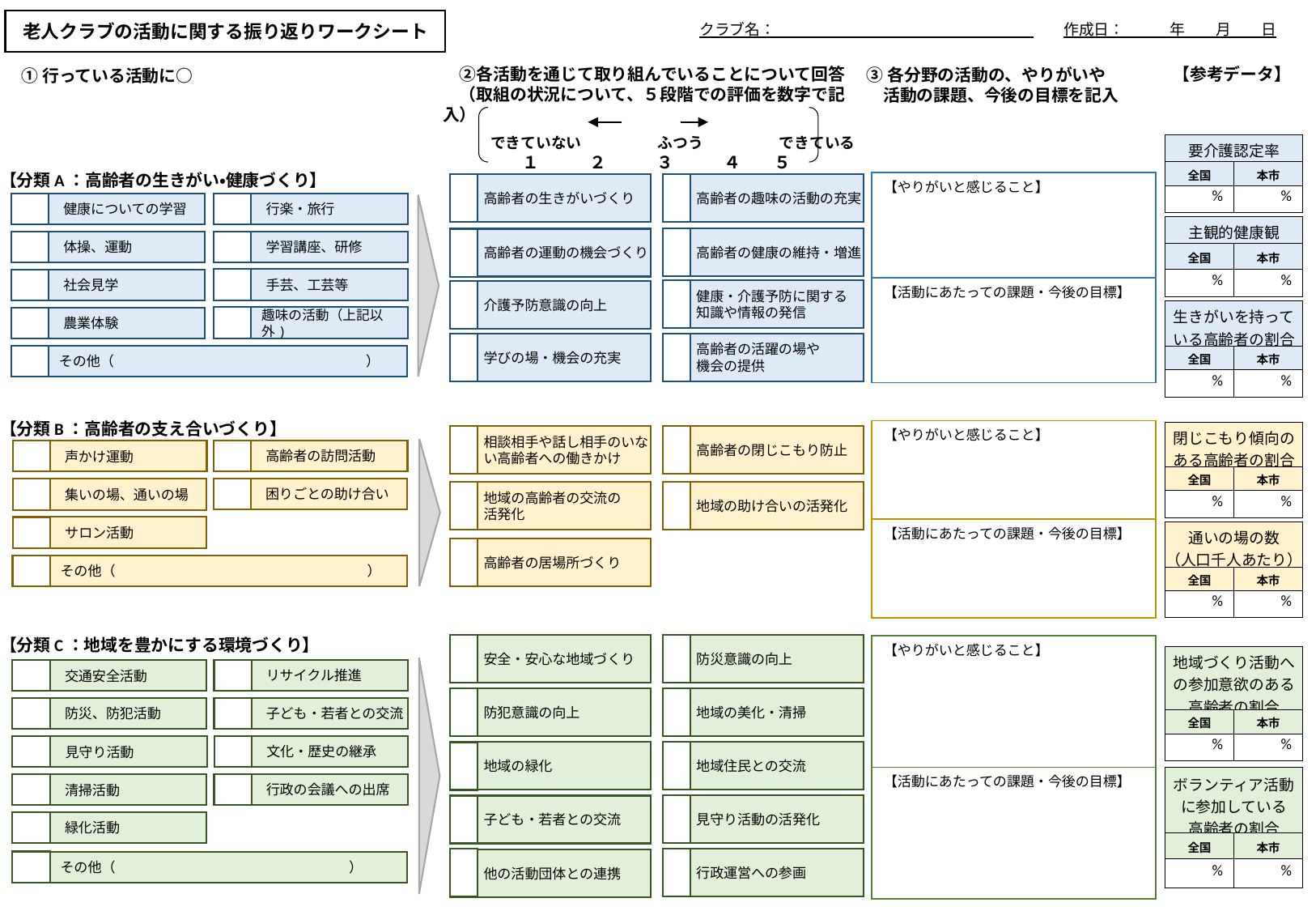

クラブ名：　　　　　　　　　　　　　　　　　　　作成日：　　　年　　月　　日
老人クラブの活動に関する振り返りワークシート
　②各活動を通じて取り組んでいることについて回答
　（取組の状況について、５段階での評価を数字で記入）
　　     できていない　　　　　ふつう　　　　　できている
１　　　２　　　３　　　４　　５

【参考データ】
③各分野の活動の、やりがいや
　活動の課題、今後の目標を記入
①行っている活動に○
| 要介護認定率 |  |
| --- | --- |
| 全国 | 本市 |
| % | % |
【分類A：高齢者の生きがい・健康づくり】
【やりがいと感じること】
高齢者の趣味の活動の充実

高齢者の生きがいづくり

健康についての学習

行楽・旅行
| 主観的健康観 |  |
| --- | --- |
| 全国 | 本市 |
| % | % |
高齢者の健康の維持・増進

高齢者の運動の機会づくり

体操、運動

学習講座、研修

手芸、工芸等
社会見学

【活動にあたっての課題・今後の目標】
健康・介護予防に関する
知識や情報の発信

介護予防意識の向上
| 生きがいを持っている高齢者の割合 |  |
| --- | --- |
| 全国 | 本市 |
| % | % |

趣味の活動（上記以外)

農業体験
高齢者の活躍の場や
機会の提供

学びの場・機会の充実

その他（　　　　　　　　　　　　　　　      　　）

【分類B：高齢者の支え合いづくり】
【やりがいと感じること】
| 閉じこもり傾向のある高齢者の割合 |  |
| --- | --- |
| 全国 | 本市 |
| % | % |
相談相手や話し相手のいない高齢者への働きかけ

高齢者の閉じこもり防止

高齢者の訪問活動

声かけ運動

困りごとの助け合い

集いの場、通いの場
地域の高齢者の交流の
活発化

地域の助け合いの活発化

サロン活動

【活動にあたっての課題・今後の目標】
| 通いの場の数 （人口千人あたり） |  |
| --- | --- |
| 全国 | 本市 |
| % | % |
高齢者の居場所づくり

その他（　　　　　　　　　　      　　　　　　　）

【分類C：地域を豊かにする環境づくり】
防災意識の向上

安全・安心な地域づくり

【やりがいと感じること】
| 地域づくり活動への参加意欲のある高齢者の割合 |  |
| --- | --- |
| 全国 | 本市 |
| % | % |
リサイクル推進

交通安全活動
地域の美化・清掃

防犯意識の向上

防災、防犯活動
子ども・若者との交流

文化・歴史の継承

見守り活動

地域住民との交流
地域の緑化

【活動にあたっての課題・今後の目標】
| ボランティア活動に参加している 高齢者の割合 |  |
| --- | --- |
| 全国 | 本市 |
| % | % |
行政の会議への出席

清掃活動

見守り活動の活発化
子ども・若者との交流

緑化活動

行政運営への参画

他の活動団体との連携

その他（　　　　　　　　　　　　　　　　　）